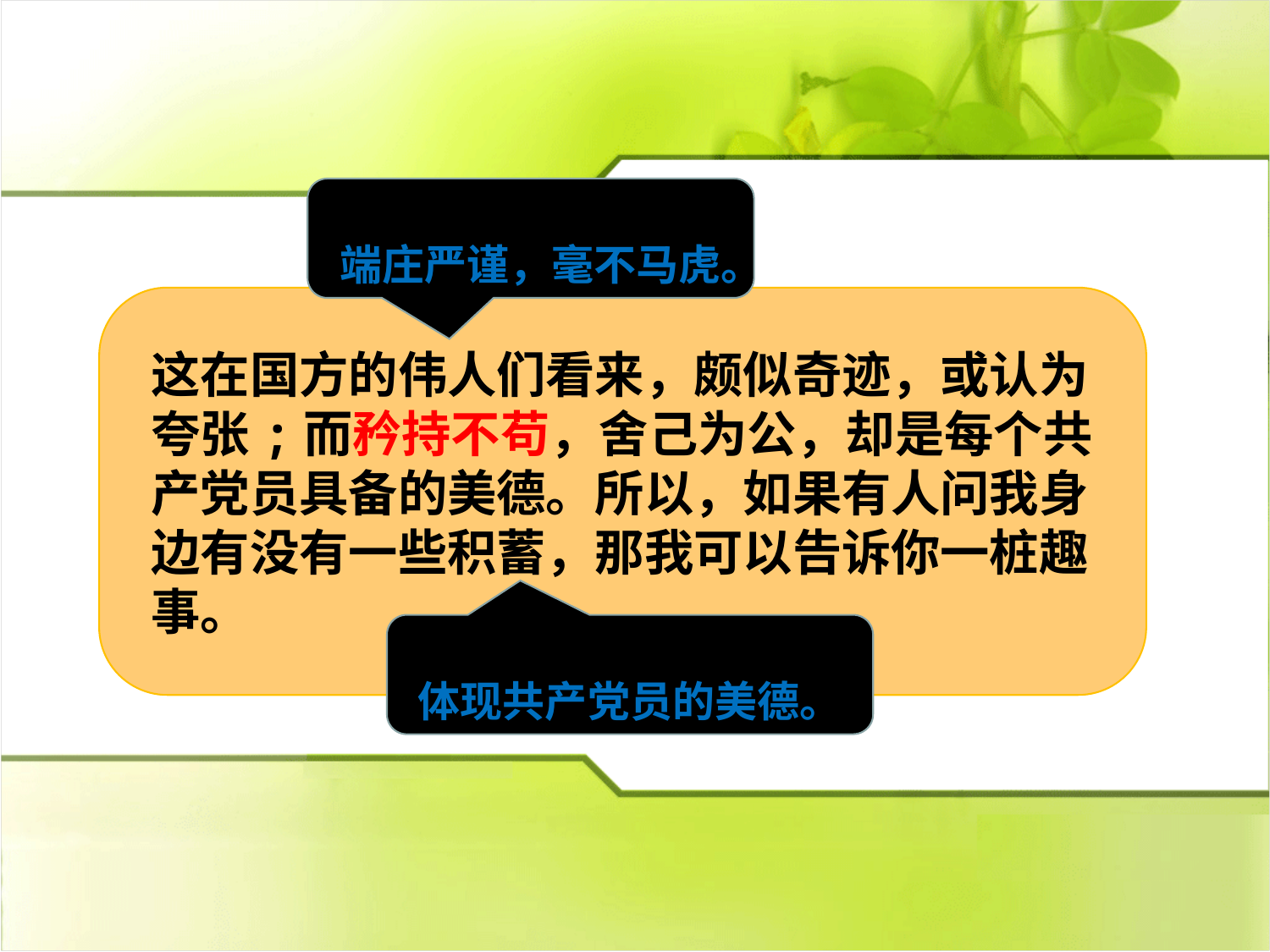

意思是：
端庄严谨，毫不马虎。

这在国方的伟人们看来，颇似奇迹，或认为夸张;而矜持不苟，舍己为公，却是每个共产党员具备的美德。所以，如果有人问我身边有没有一些积蓄，那我可以告诉你一桩趣事。
对比手法：
体现共产党员的美德。